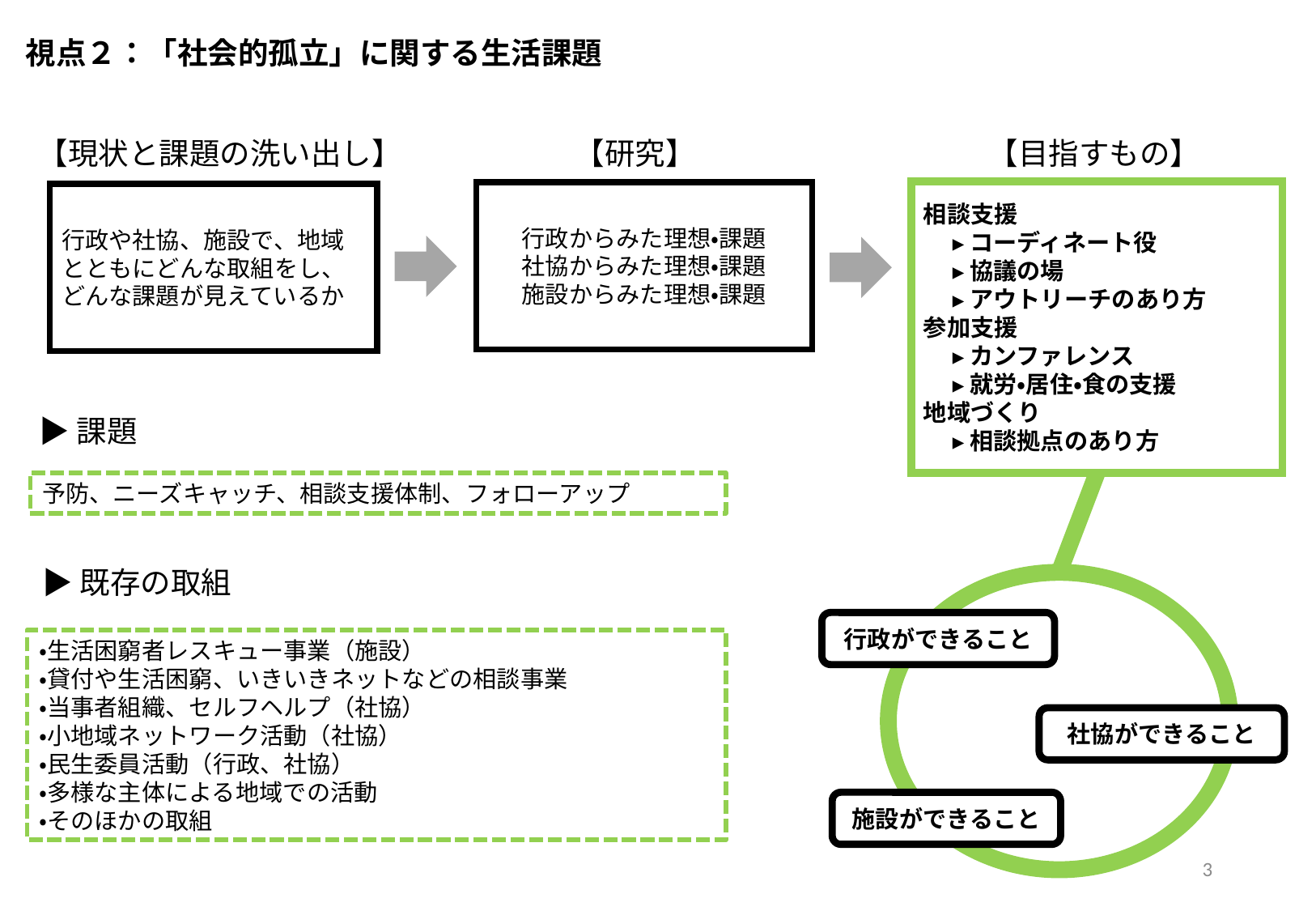

視点２：「社会的孤立」に関する生活課題
【現状と課題の洗い出し】
【研究】
【目指すもの】
相談支援
　 ▸ コーディネート役
　 ▸ 協議の場
　 ▸ アウトリーチのあり方
参加支援
　 ▸ カンファレンス
　 ▸ 就労・居住・食の支援
地域づくり
　 ▸ 相談拠点のあり方
行政からみた理想・課題
社協からみた理想・課題
施設からみた理想・課題
行政や社協、施設で、地域とともにどんな取組をし、どんな課題が見えているか

▶課題
予防、ニーズキャッチ、相談支援体制、フォローアップ

行政ができること
社協ができること
施設ができること
▶既存の取組
・生活困窮者レスキュー事業（施設）
・貸付や生活困窮、いきいきネットなどの相談事業
・当事者組織、セルフヘルプ（社協）
・小地域ネットワーク活動（社協）
・民生委員活動（行政、社協）
・多様な主体による地域での活動
・そのほかの取組
3